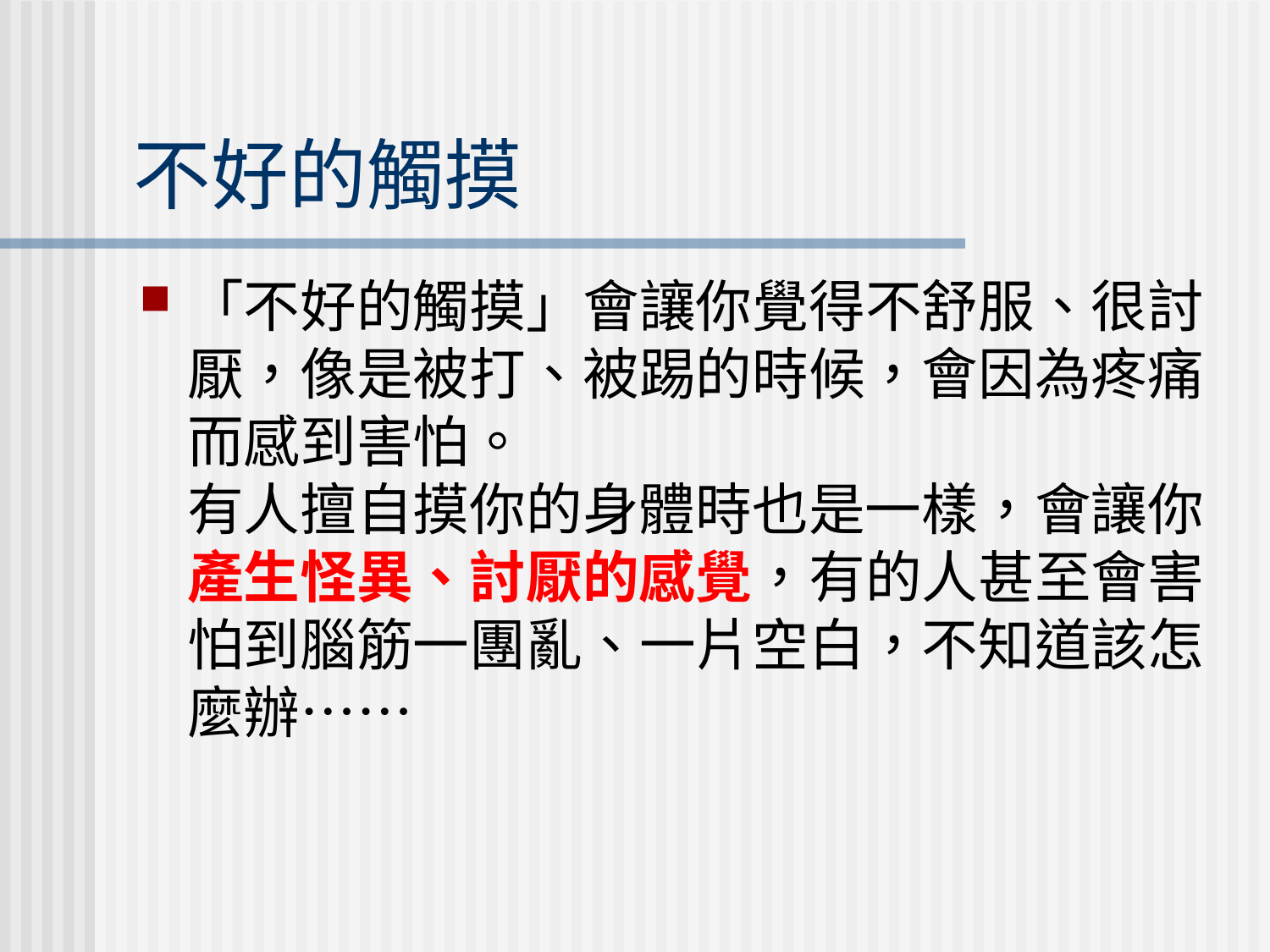

# 不好的觸摸
「不好的觸摸」會讓你覺得不舒服、很討厭，像是被打、被踢的時候，會因為疼痛而感到害怕。
有人擅自摸你的身體時也是一樣，會讓你產生怪異、討厭的感覺，有的人甚至會害怕到腦筋一團亂、一片空白，不知道該怎麼辦……